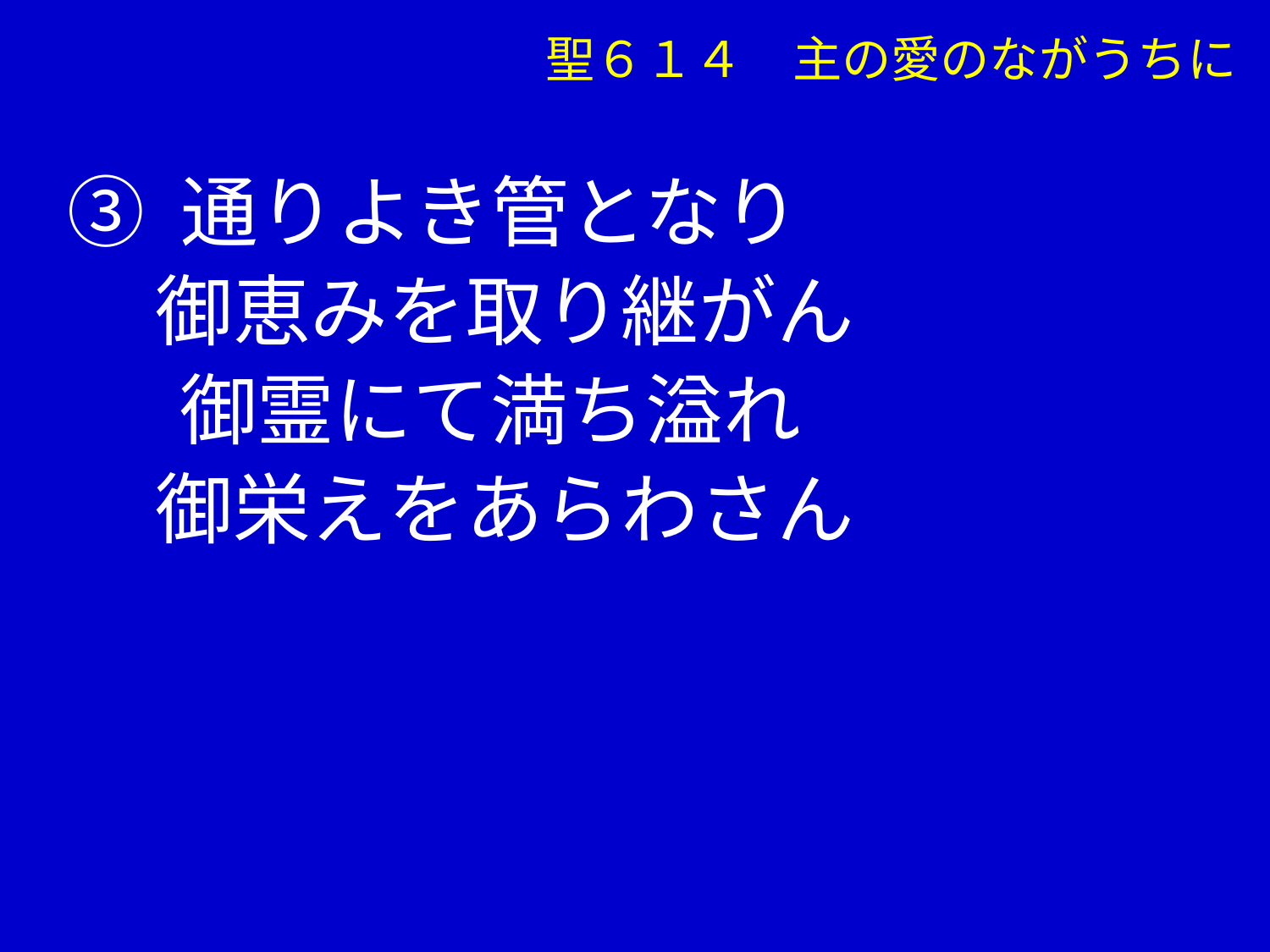

聖６１４　主の愛のながうちに
③ 通りよき管となり
    御恵みを取り継がん
　  御霊にて満ち溢れ
    御栄えをあらわさん